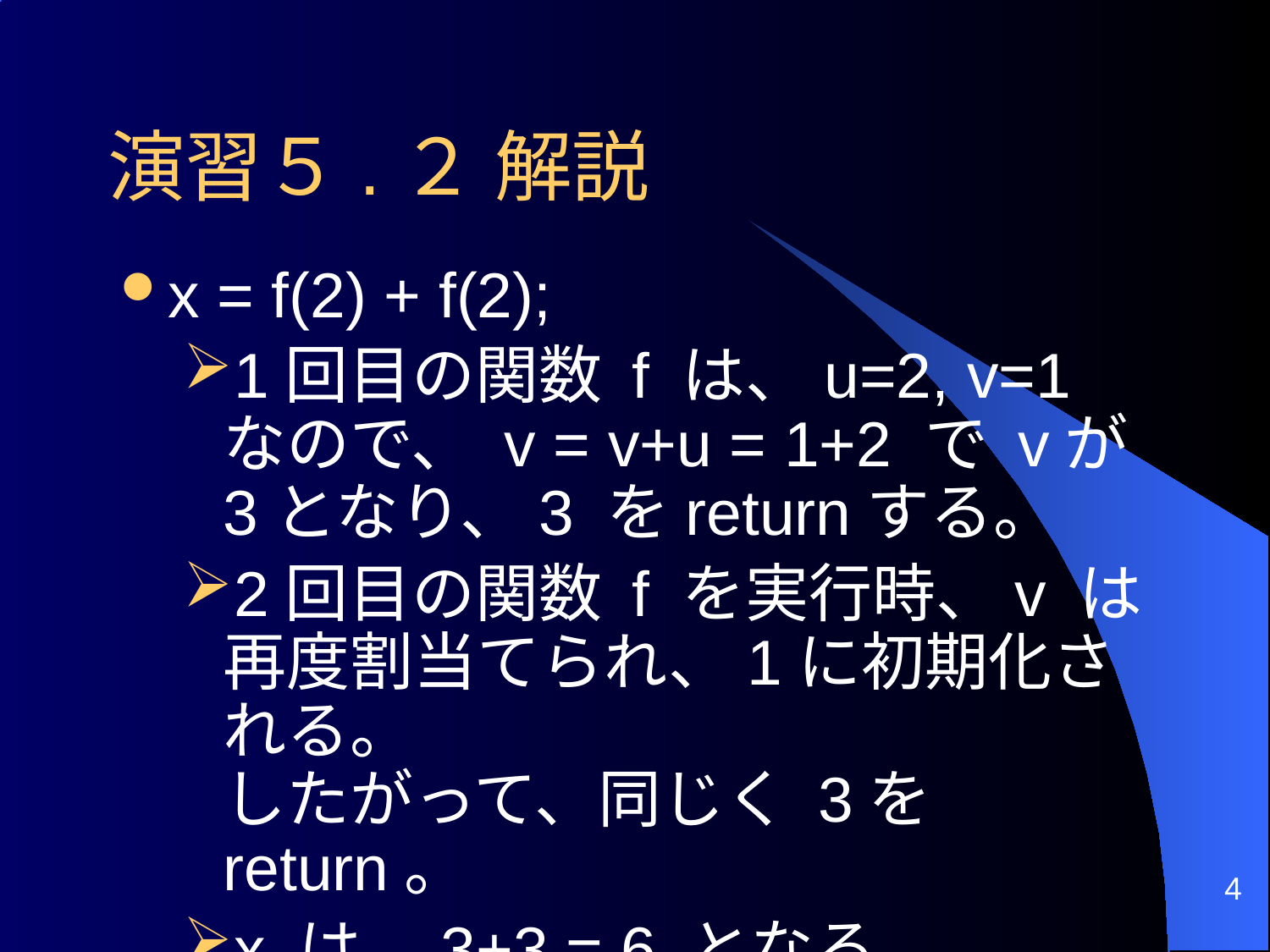

# 演習５.２ 解説
x = f(2) + f(2);
1回目の関数 f は、u=2, v=1 なので、 v = v+u = 1+2 で vが3となり、3 をreturnする。
2回目の関数 f を実行時、v は再度割当てられ、1に初期化される。
したがって、同じく 3を return。
x は、3+3 = 6 となる。
4